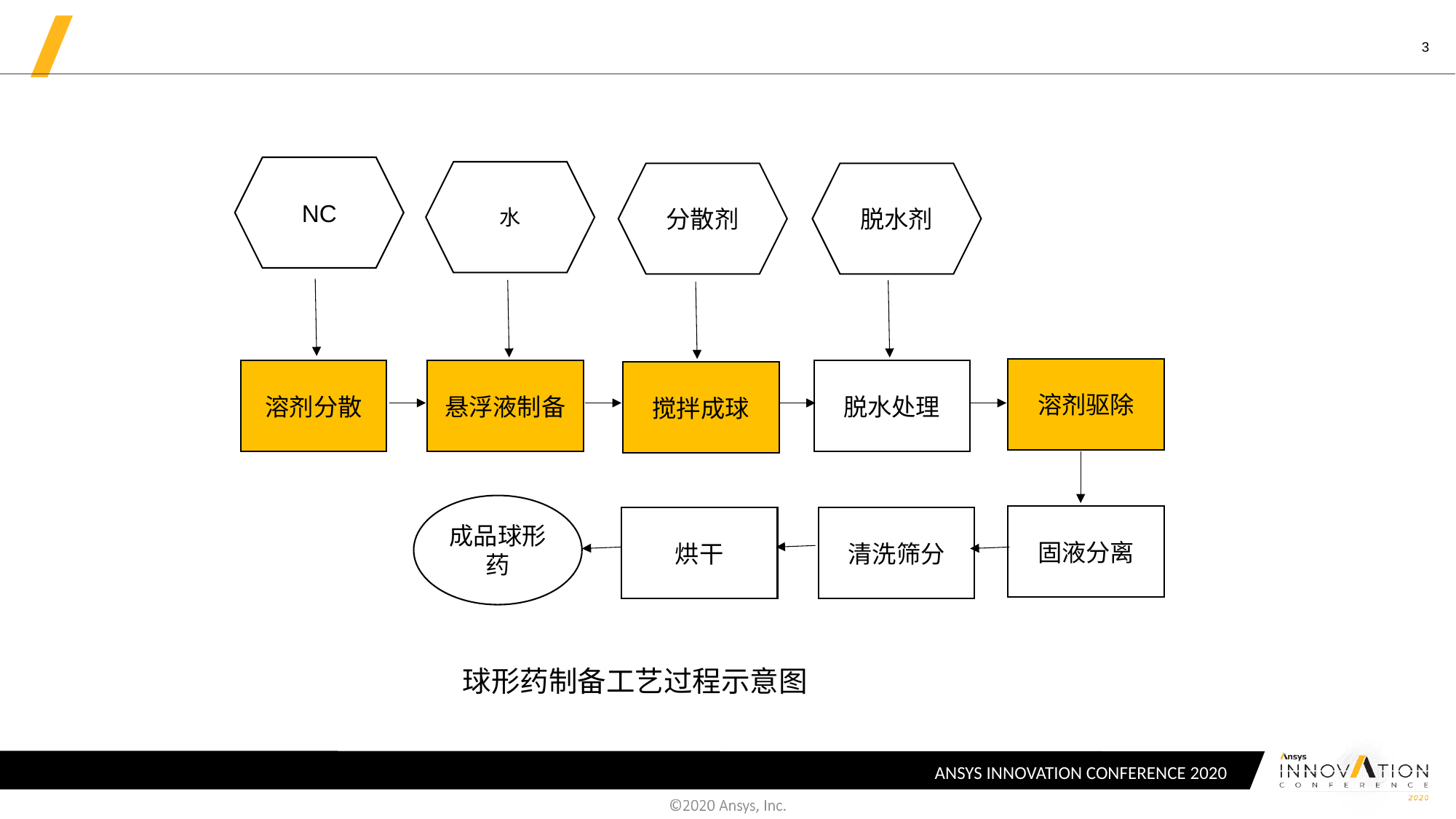

NC
水
分散剂
脱水剂
溶剂驱除
溶剂分散
悬浮液制备
脱水处理
搅拌成球
成品球形药
固液分离
烘干
清洗筛分
球形药制备工艺过程示意图